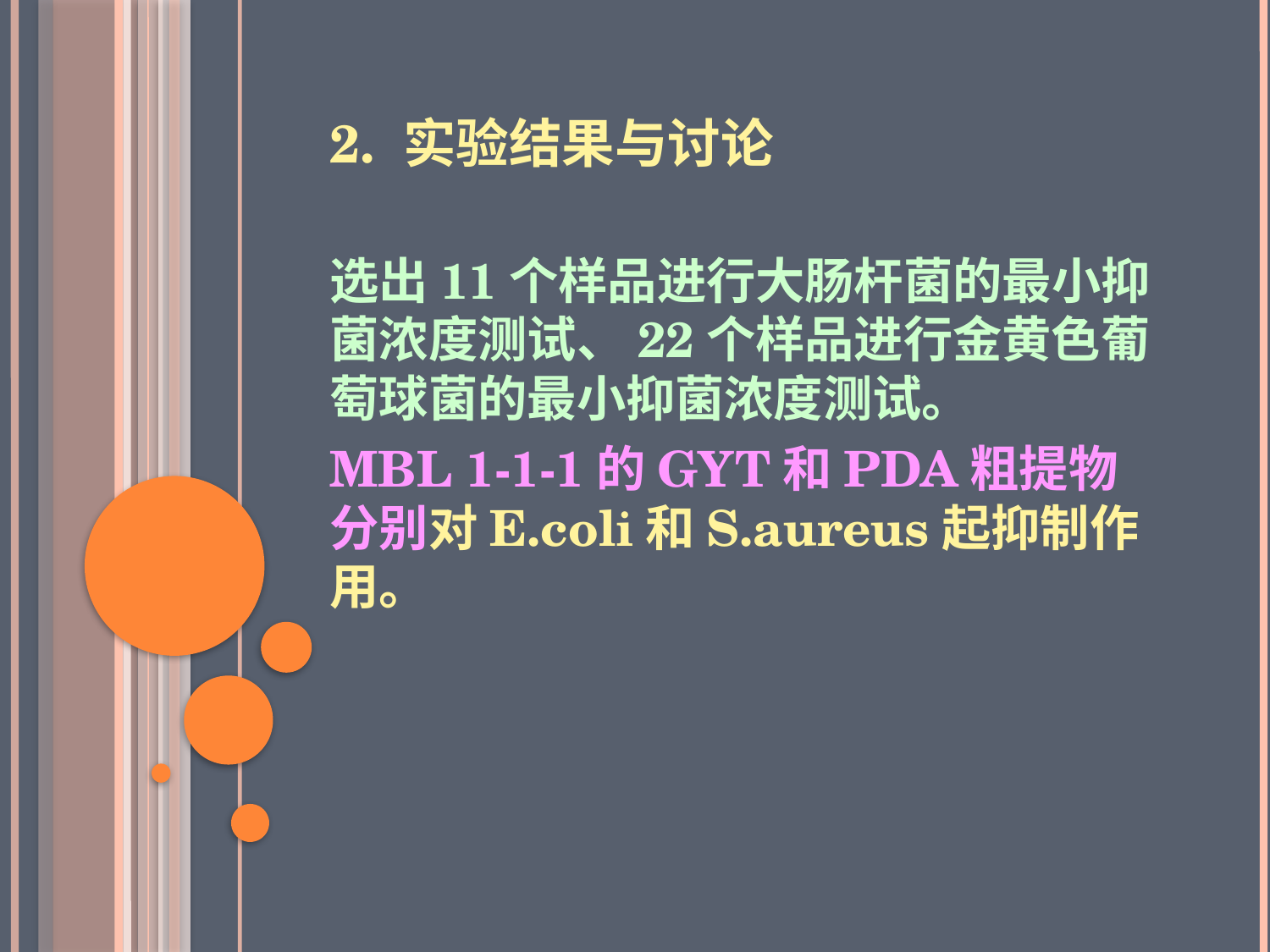

# 2. 实验结果与讨论
选出11个样品进行大肠杆菌的最小抑菌浓度测试、22个样品进行金黄色葡萄球菌的最小抑菌浓度测试。
MBL 1-1-1的GYT和PDA粗提物分别对E.coli和S.aureus起抑制作用。